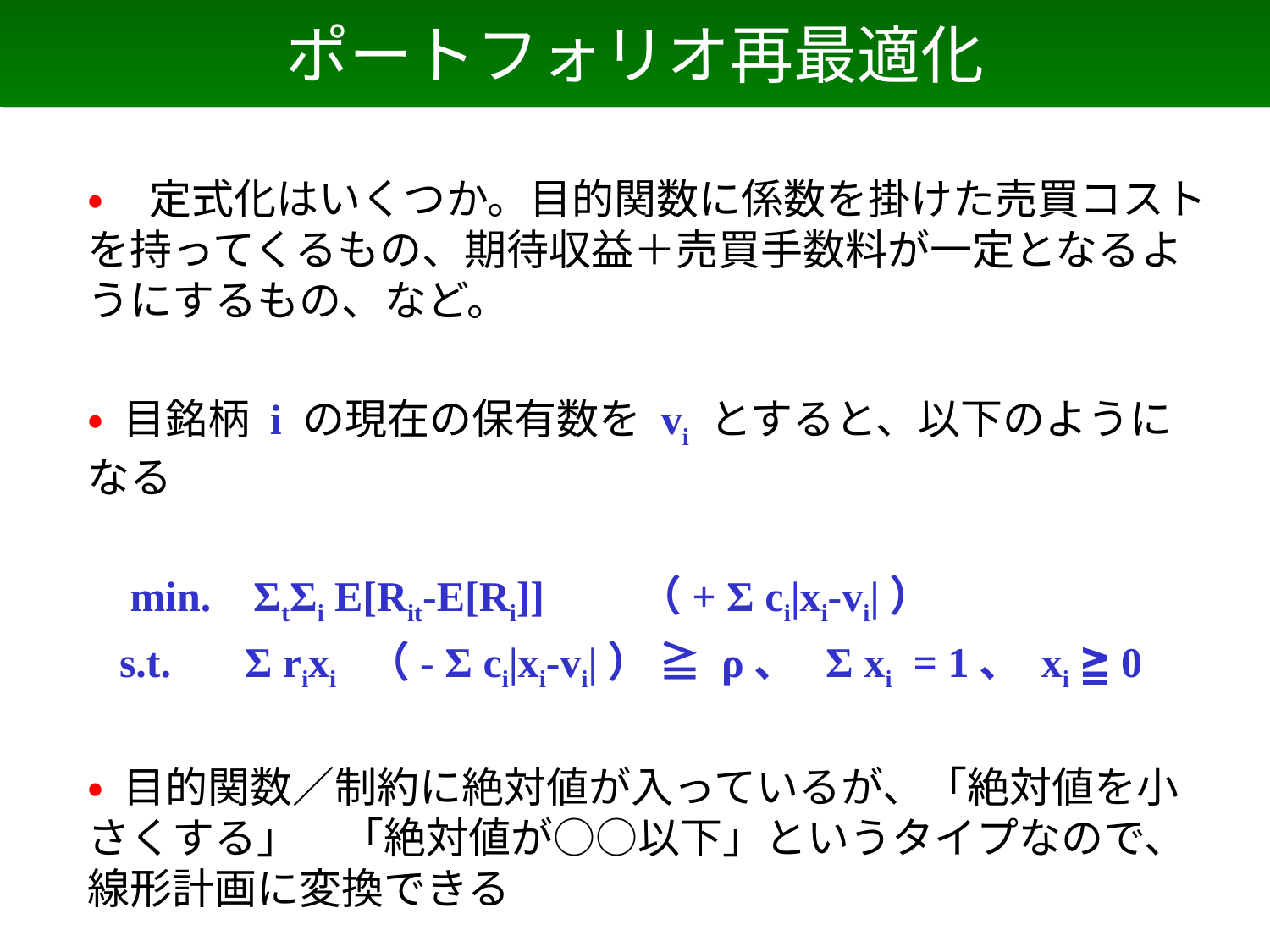

# ポートフォリオ再最適化
• 定式化はいくつか。目的関数に係数を掛けた売買コストを持ってくるもの、期待収益＋売買手数料が一定となるようにするもの、など。

• 目銘柄 i の現在の保有数を vi とすると、以下のようになる

    min.    ΣtΣi E[Rit-E[Ri]]　　（+ Σ ci|xi-vi|）
   s.t. 　Σ rixi  （- Σ ci|xi-vi|） ≧ ρ、  Σ xi  = 1、 xi ≧ 0

• 目的関数／制約に絶対値が入っているが、「絶対値を小さくする」　「絶対値が○○以下」というタイプなので、線形計画に変換できる